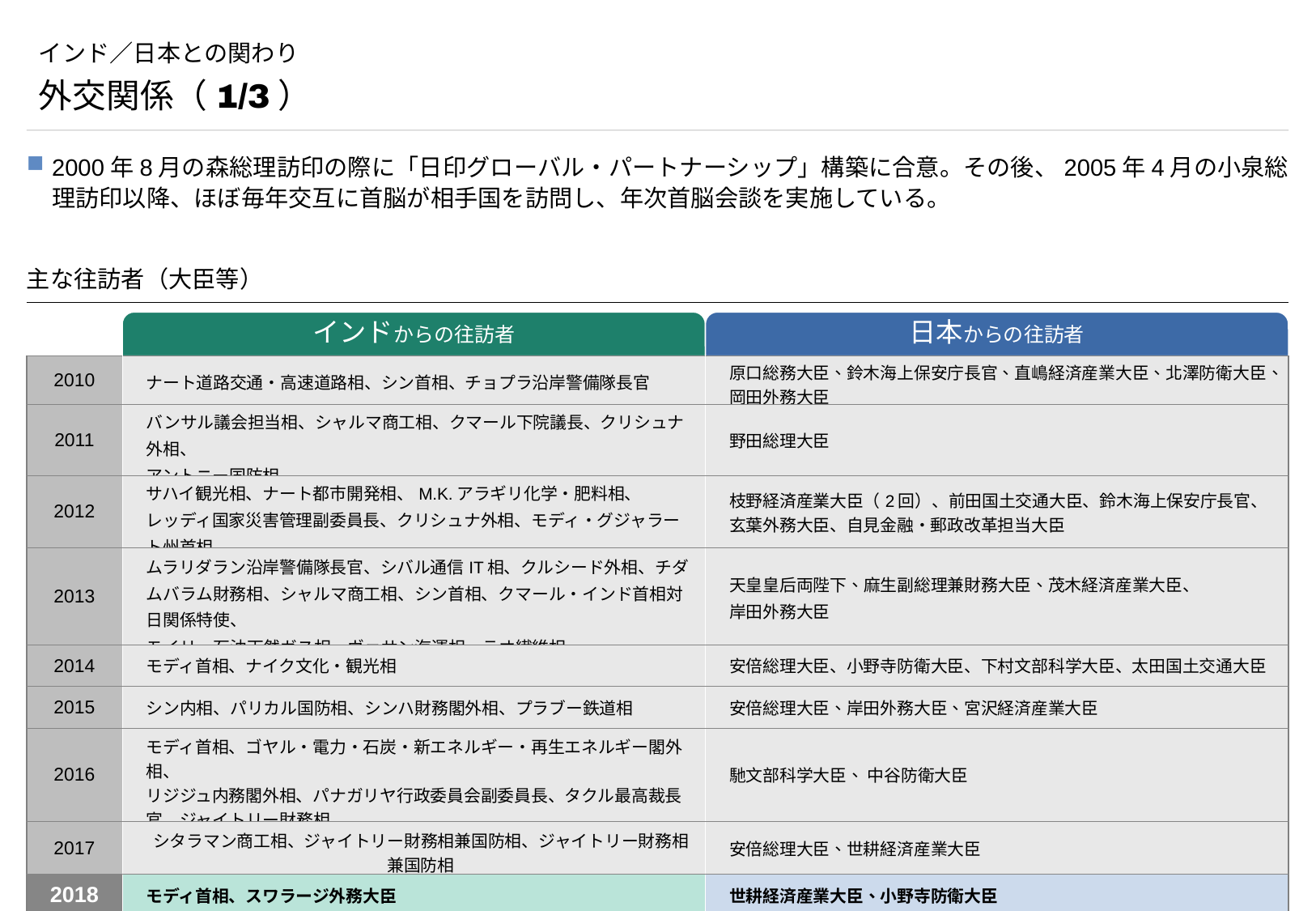

# インド／日本との関わり
外交関係（1/3）
2000年8月の森総理訪印の際に「日印グローバル・パートナーシップ」構築に合意。その後、2005年4月の小泉総理訪印以降、ほぼ毎年交互に首脳が相手国を訪問し、年次首脳会談を実施している。
主な往訪者（大臣等）
インドからの往訪者
日本からの往訪者
| 2010 | ナート道路交通・高速道路相、シン首相、チョプラ沿岸警備隊長官 | 原口総務大臣、鈴木海上保安庁長官、直嶋経済産業大臣、北澤防衛大臣、岡田外務大臣 |
| --- | --- | --- |
| 2011 | バンサル議会担当相、シャルマ商工相、クマール下院議長、クリシュナ外相、 アントニー国防相 | 野田総理大臣 |
| 2012 | サハイ観光相、ナート都市開発相、M.K.アラギリ化学・肥料相、 レッディ国家災害管理副委員長、クリシュナ外相、モディ・グジャラート州首相 | 枝野経済産業大臣（2回）、前田国土交通大臣、鈴木海上保安庁長官、 玄葉外務大臣、自見金融・郵政改革担当大臣 |
| 2013 | ムラリダラン沿岸警備隊長官、シバル通信IT相、クルシード外相、チダムバラム財務相、シャルマ商工相、シン首相、クマール・インド首相対日関係特使、 モイリー石油天然ガス相、ヴァサン海運相、ラオ繊維相 | 天皇皇后両陛下、麻生副総理兼財務大臣、茂木経済産業大臣、 岸田外務大臣 |
| 2014 | モディ首相、ナイク文化・観光相 | 安倍総理大臣、小野寺防衛大臣、下村文部科学大臣、太田国土交通大臣 |
| 2015 | シン内相、パリカル国防相、シンハ財務閣外相、プラブー鉄道相 | 安倍総理大臣、岸田外務大臣、宮沢経済産業大臣 |
| 2016 | モディ首相、ゴヤル・電力・石炭・新エネルギー・再生エネルギー閣外相、 リジジュ内務閣外相、パナガリヤ行政委員会副委員長、タクル最高裁長官、ジャイトリー財務相 | 馳文部科学大臣、 中谷防衛大臣 |
| 2017 | シタラマン商工相、ジャイトリー財務相兼国防相、ジャイトリー財務相兼国防相 | 安倍総理大臣、世耕経済産業大臣 |
| 2018 | モディ首相、スワラージ外務大臣 | 世耕経済産業大臣、小野寺防衛大臣 |
（出所） 外務省ホームページ